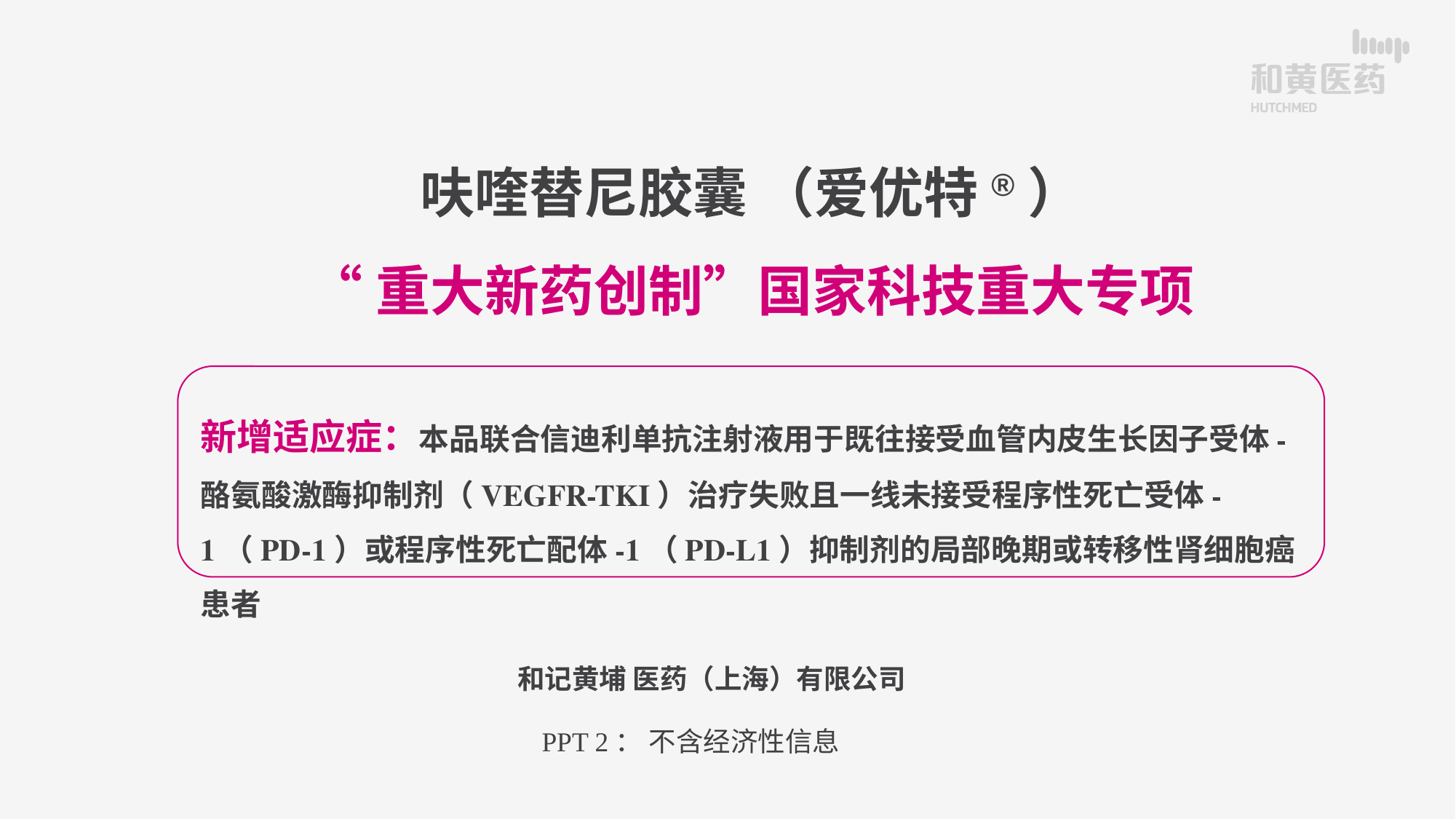

呋喹替尼胶囊 （爱优特®）
“重大新药创制”国家科技重大专项

新增适应症：本品联合信迪利单抗注射液用于既往接受血管内皮生长因子受体-酪氨酸激酶抑制剂（VEGFR-TKI）治疗失败且一线未接受程序性死亡受体-1（PD-1）或程序性死亡配体-1（PD-L1）抑制剂的局部晚期或转移性肾细胞癌患者
和记黄埔 医药（上海）有限公司
PPT 2： 不含经济性信息